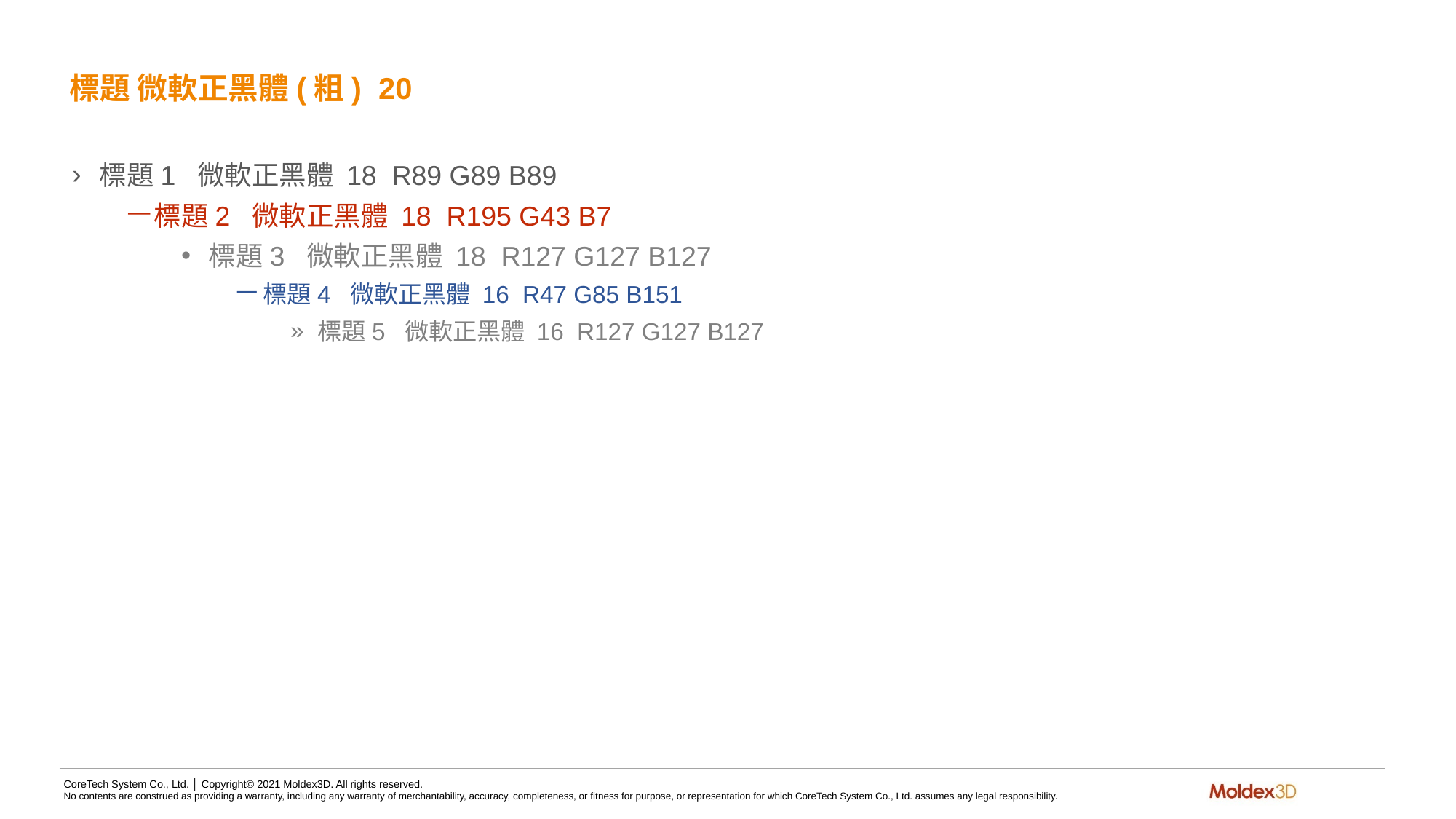

# 標題 微軟正黑體(粗)  20
標題1  微軟正黑體 18  R89 G89 B89
標題2  微軟正黑體 18  R195 G43 B7
標題3  微軟正黑體 18  R127 G127 B127
標題4  微軟正黑體 16  R47 G85 B151
標題5  微軟正黑體 16  R127 G127 B127